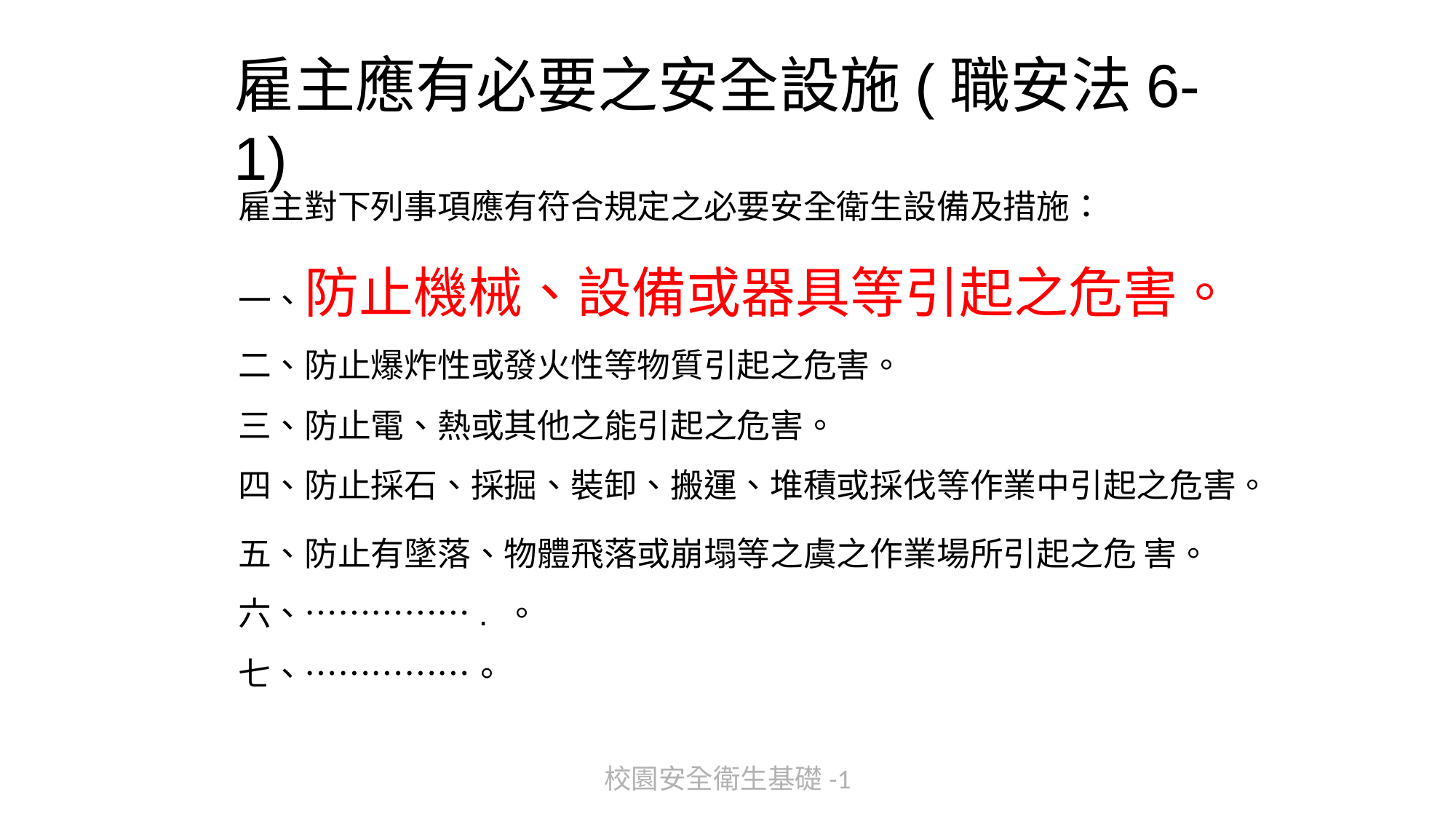

# 雇主應有必要之安全設施(職安法6-1)
雇主對下列事項應有符合規定之必要安全衛生設備及措施：
一、防止機械、設備或器具等引起之危害。
二、防止爆炸性或發火性等物質引起之危害。
三、防止電、熱或其他之能引起之危害。
四、防止採石、採掘、裝卸、搬運、堆積或採伐等作業中引起之危害。
五、防止有墜落、物體飛落或崩塌等之虞之作業場所引起之危 害。
六、……………. 。
七、……………。
校園安全衛生基礎-1
148